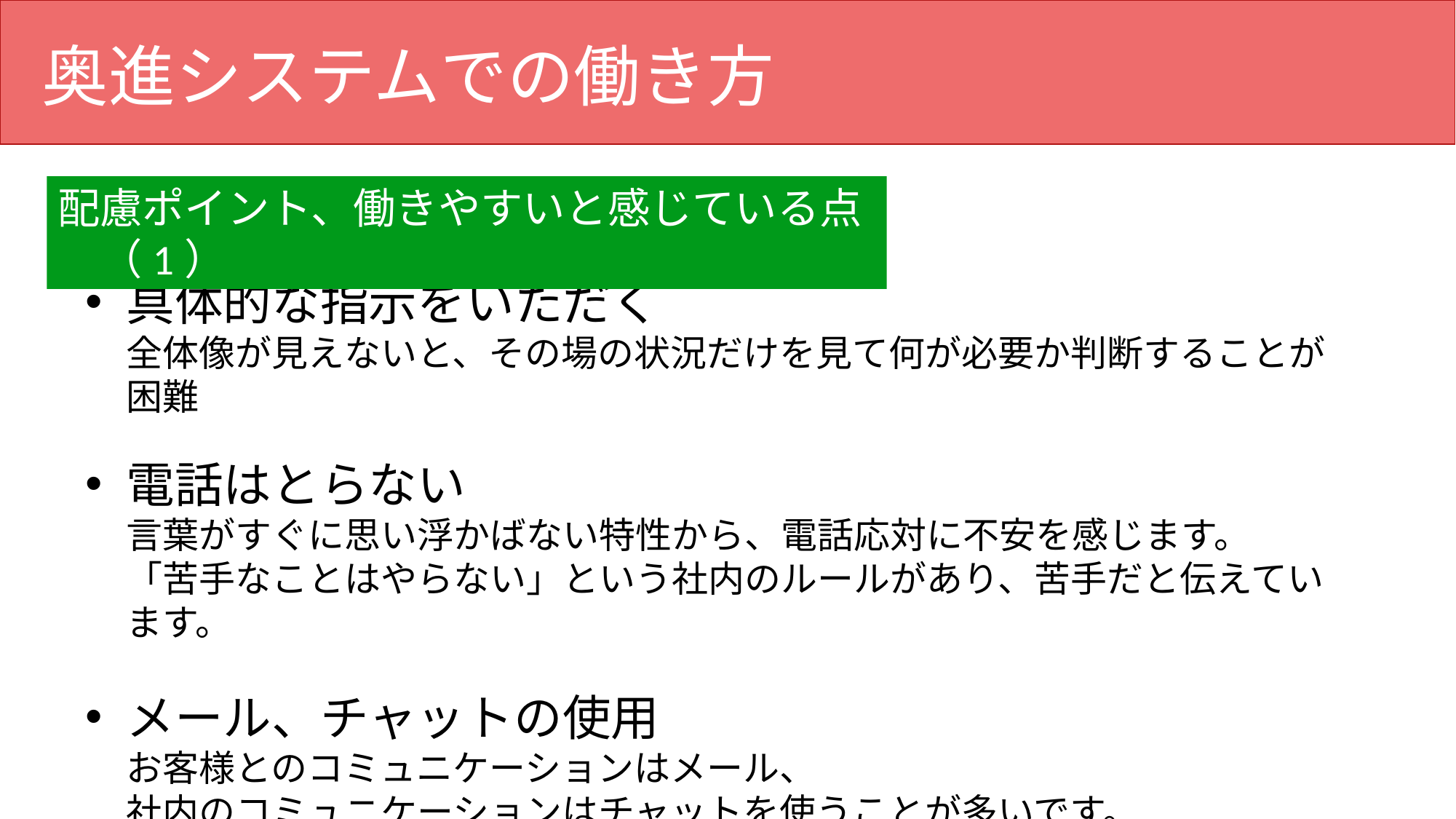

# 奥進システムでの働き方
配慮ポイント、働きやすいと感じている点　（1）
具体的な指示をいただく
全体像が見えないと、その場の状況だけを見て何が必要か判断することが困難

電話はとらない
言葉がすぐに思い浮かばない特性から、電話応対に不安を感じます。
「苦手なことはやらない」という社内のルールがあり、苦手だと伝えています。

メール、チャットの使用
お客様とのコミュニケーションはメール、
社内のコミュニケーションはチャットを使うことが多いです。
口頭で話すより緊張感が少なく、コミュニケーションの負担が減っています。